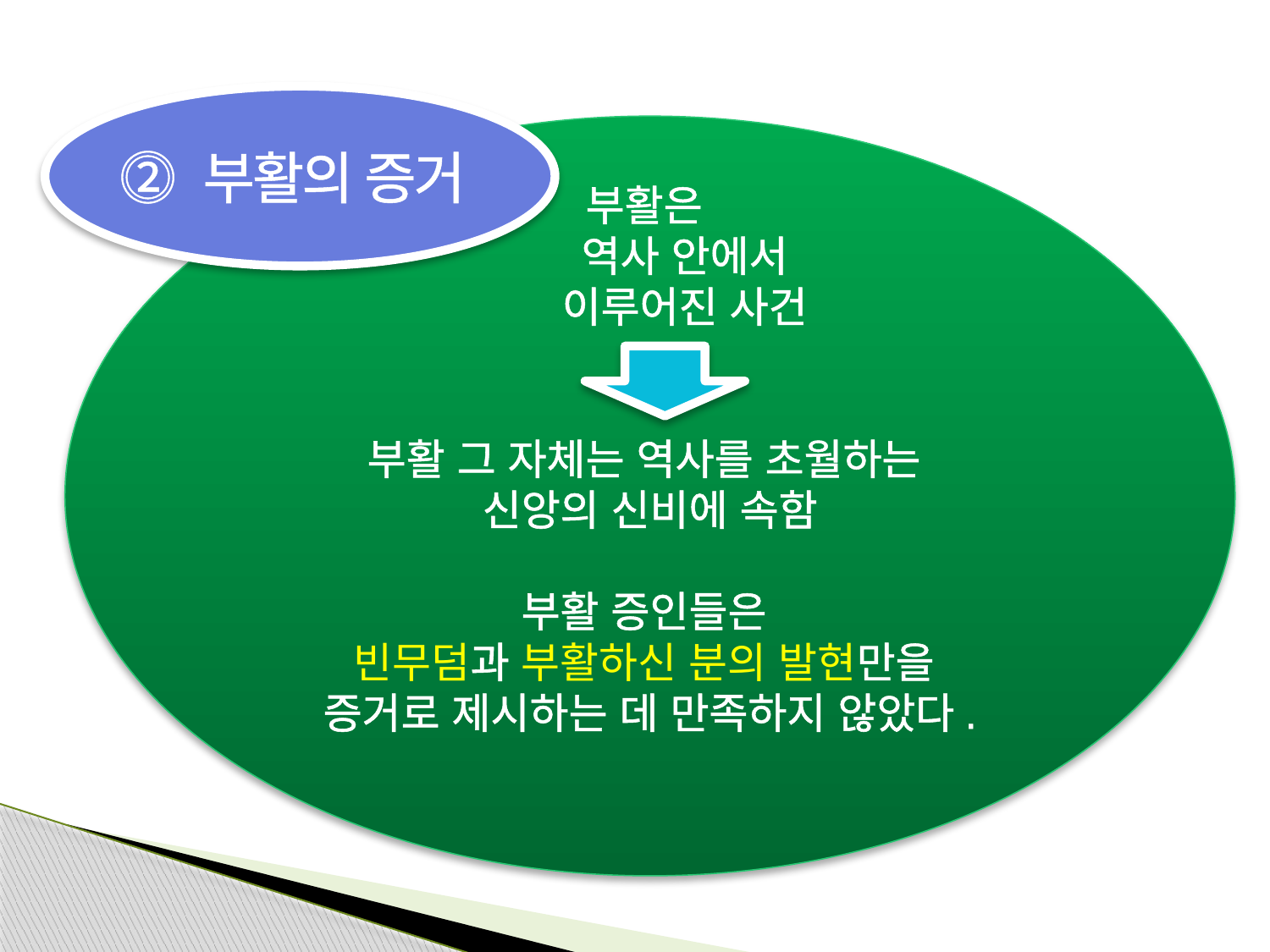

⓶ 부활의 증거

부활은
      역사 안에서
     이루어진 사건

부활 그 자체는 역사를 초월하는
신앙의 신비에 속함

부활 증인들은
빈무덤과 부활하신 분의 발현만을
증거로 제시하는 데 만족하지 않았다.